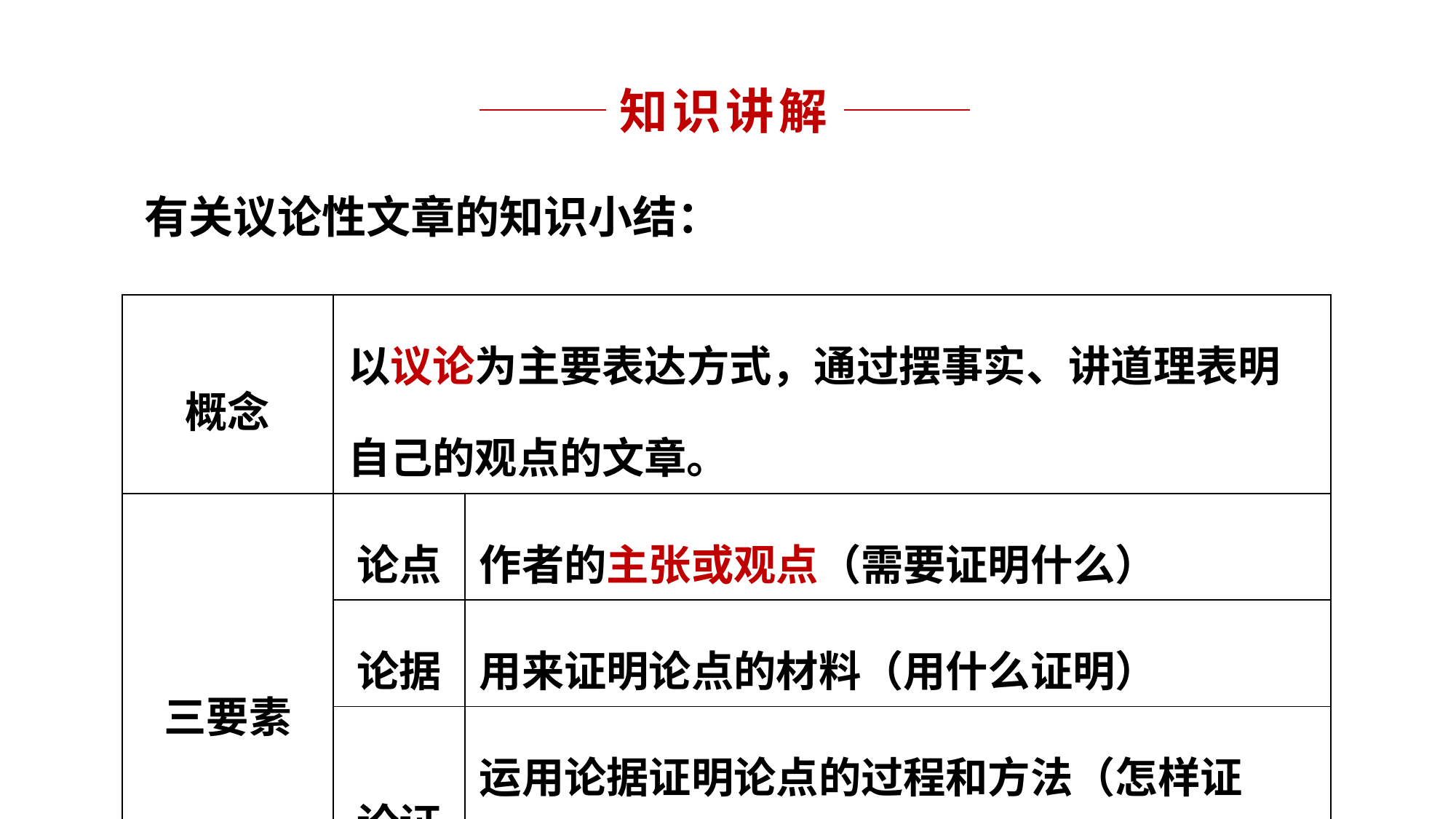

知识讲解
有关议论性文章的知识小结：
| 概念 | 以议论为主要表达方式，通过摆事实、讲道理表明自己的观点的文章。 |  |
| --- | --- | --- |
| 三要素 | 论点 | 作者的主张或观点（需要证明什么） |
|  | 论据 | 用来证明论点的材料（用什么证明） |
|  | 论证 | 运用论据证明论点的过程和方法（怎样证明） |